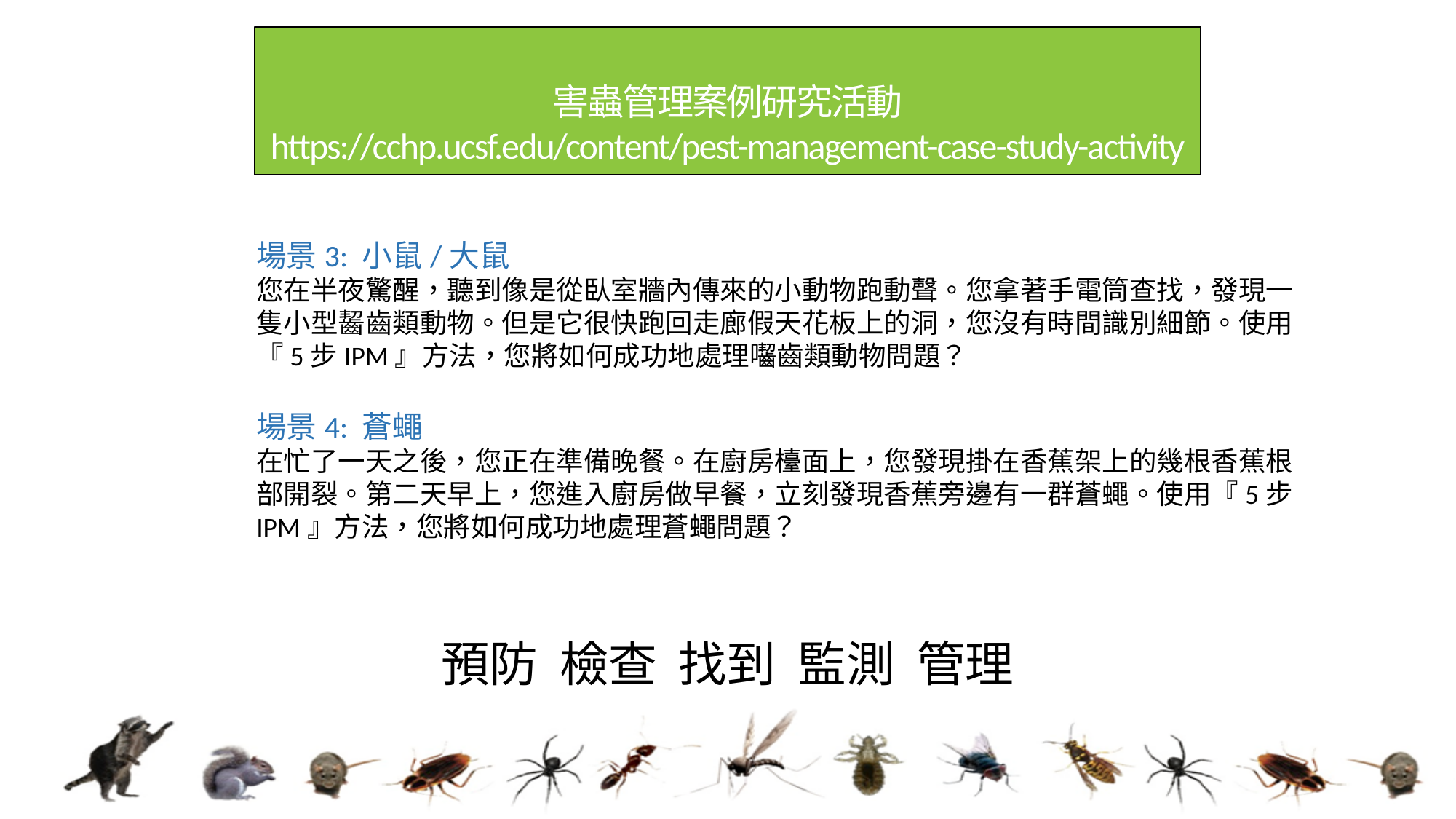

# 害蟲管理案例研究活動 https://cchp.ucsf.edu/content/pest-management-case-study-activity

場景3: 小鼠/大鼠
您在半夜驚醒，聽到像是從臥室牆內傳來的小動物跑動聲。您拿著手電筒查找，發現一隻小型齧齒類動物。但是它很快跑回走廊假天花板上的洞，您沒有時間識別細節。使用『5步IPM』方法，您將如何成功地處理囓齒類動物問題？

場景4: 蒼蠅
在忙了一天之後，您正在準備晚餐。在廚房檯面上，您發現掛在香蕉架上的幾根香蕉根部開裂。第二天早上，您進入廚房做早餐，立刻發現香蕉旁邊有一群蒼蠅。使用『5步IPM』方法，您將如何成功地處理蒼蠅問題？
預防  檢查  找到  監測  管理